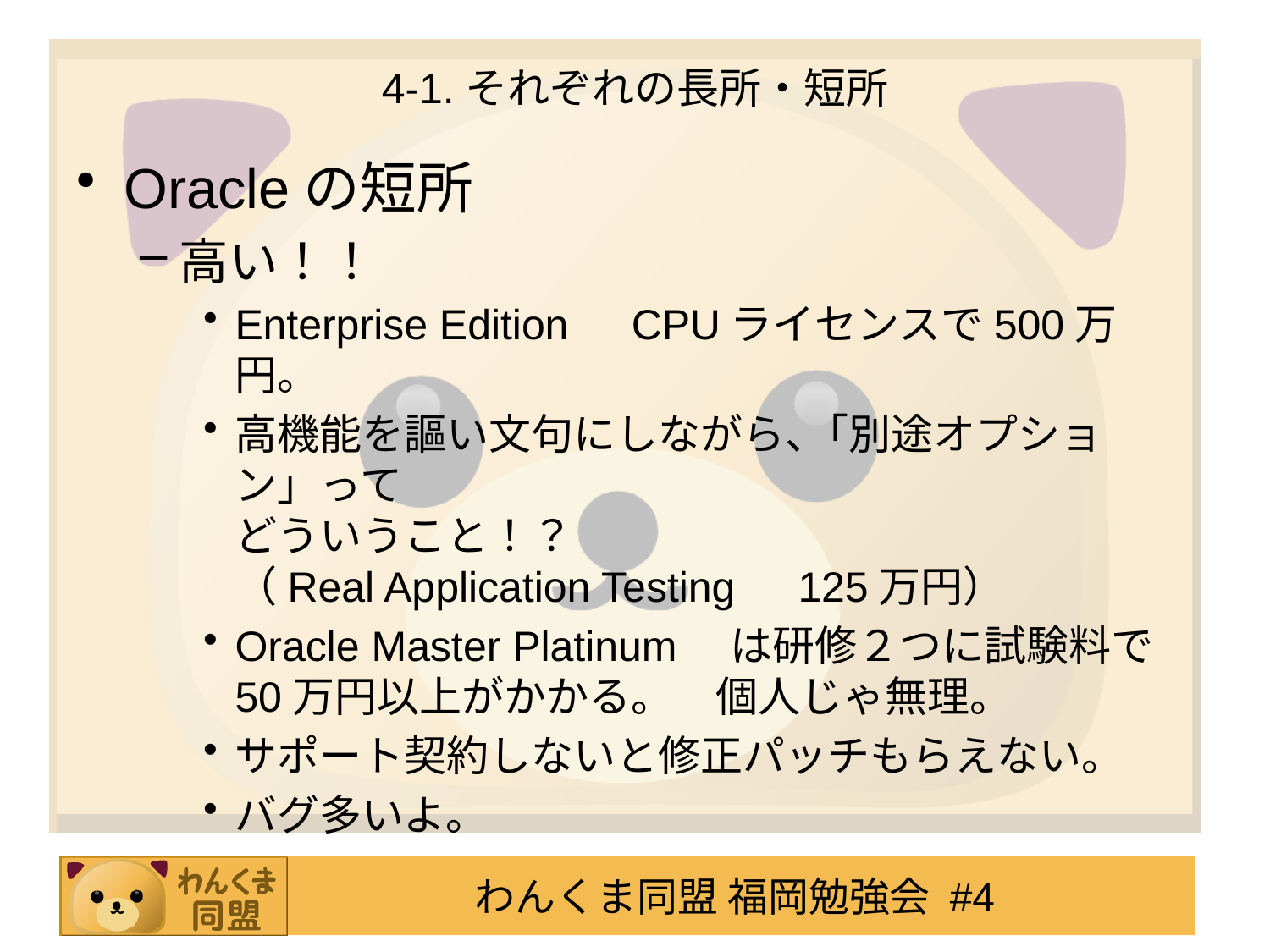

# 4-1.それぞれの長所・短所
Oracleの短所
高い！！
Enterprise Edition　CPUライセンスで500万円。
高機能を謳い文句にしながら、｢別途オプション」って
どういうこと！？
（Real Application Testing　125万円）
Oracle Master Platinum　は研修２つに試験料で
50万円以上がかかる。　個人じゃ無理。
サポート契約しないと修正パッチもらえない。
バグ多いよ。